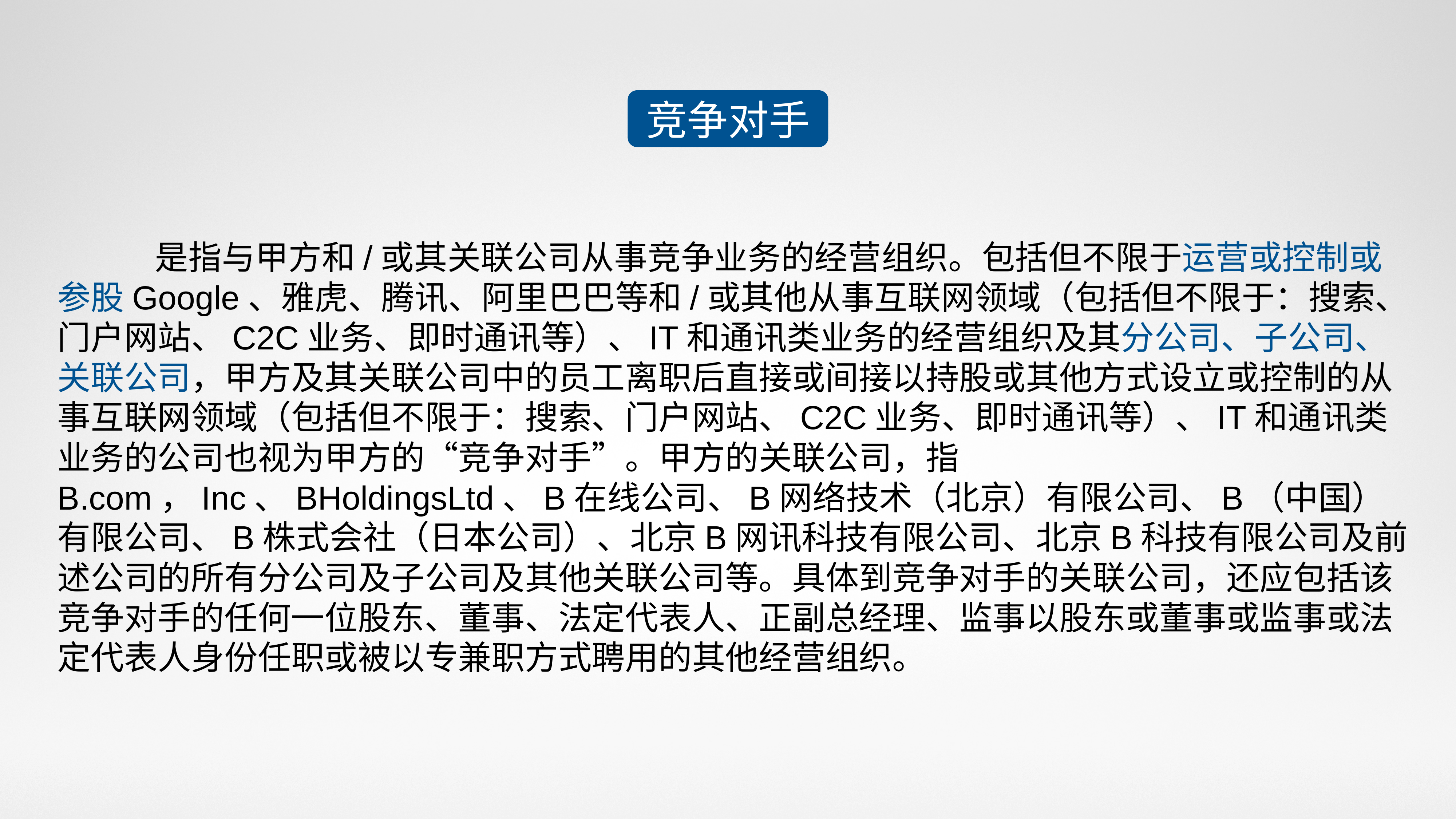

竞争对手

            是指与甲方和/或其关联公司从事竞争业务的经营组织。包括但不限于运营或控制或参股Google、雅虎、腾讯、阿里巴巴等和/或其他从事互联网领域（包括但不限于：搜索、门户网站、C2C业务、即时通讯等）、IT和通讯类业务的经营组织及其分公司、子公司、关联公司，甲方及其关联公司中的员工离职后直接或间接以持股或其他方式设立或控制的从事互联网领域（包括但不限于：搜索、门户网站、C2C业务、即时通讯等）、IT和通讯类业务的公司也视为甲方的“竞争对手”。甲方的关联公司，指B.com，Inc、BHoldingsLtd、B在线公司、B网络技术（北京）有限公司、B（中国）有限公司、B株式会社（日本公司）、北京B网讯科技有限公司、北京B科技有限公司及前述公司的所有分公司及子公司及其他关联公司等。具体到竞争对手的关联公司，还应包括该竞争对手的任何一位股东、董事、法定代表人、正副总经理、监事以股东或董事或监事或法定代表人身份任职或被以专兼职方式聘用的其他经营组织。